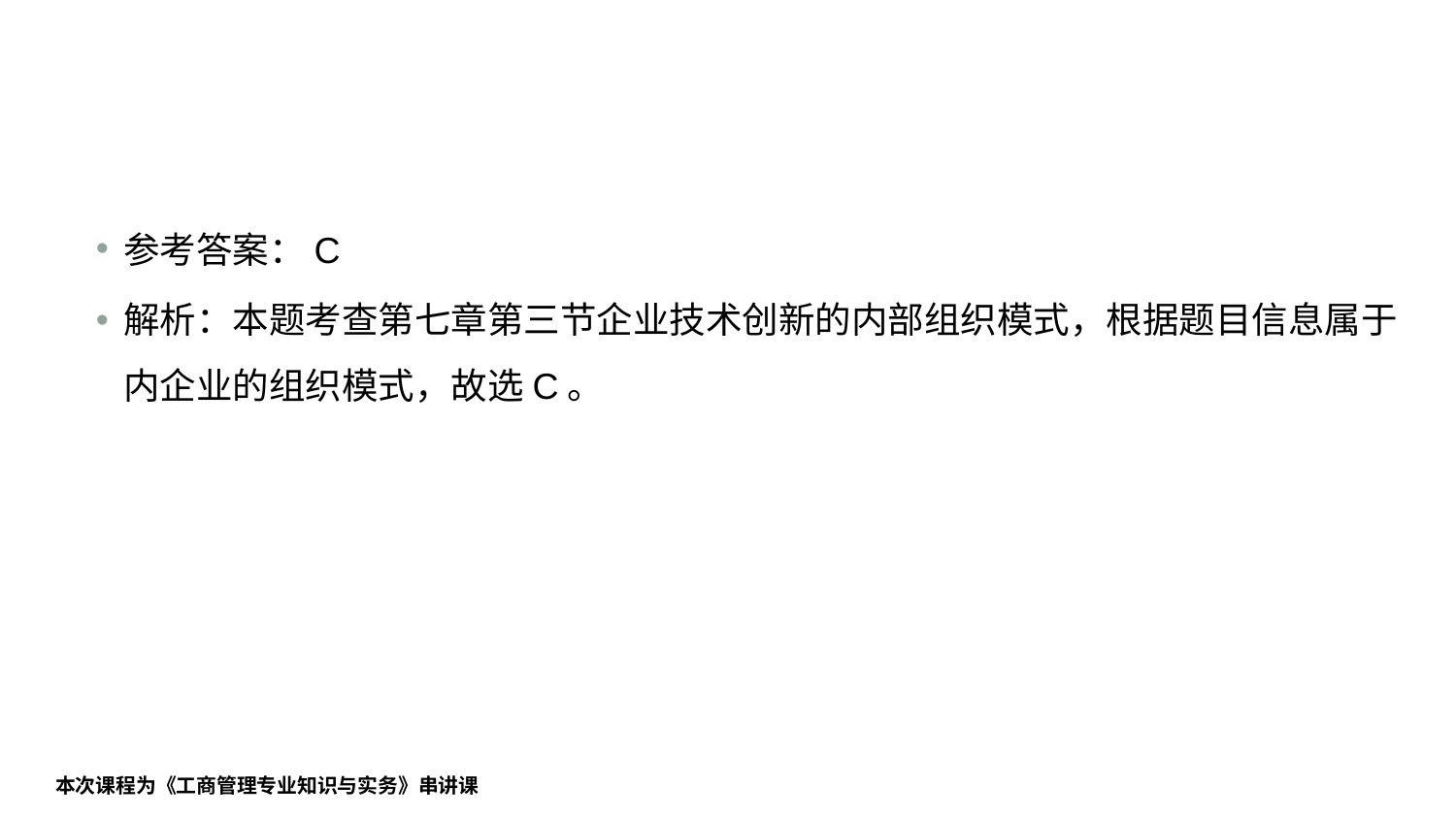

#

参考答案：C
解析：本题考查第七章第三节企业技术创新的内部组织模式，根据题目信息属于内企业的组织模式，故选C。